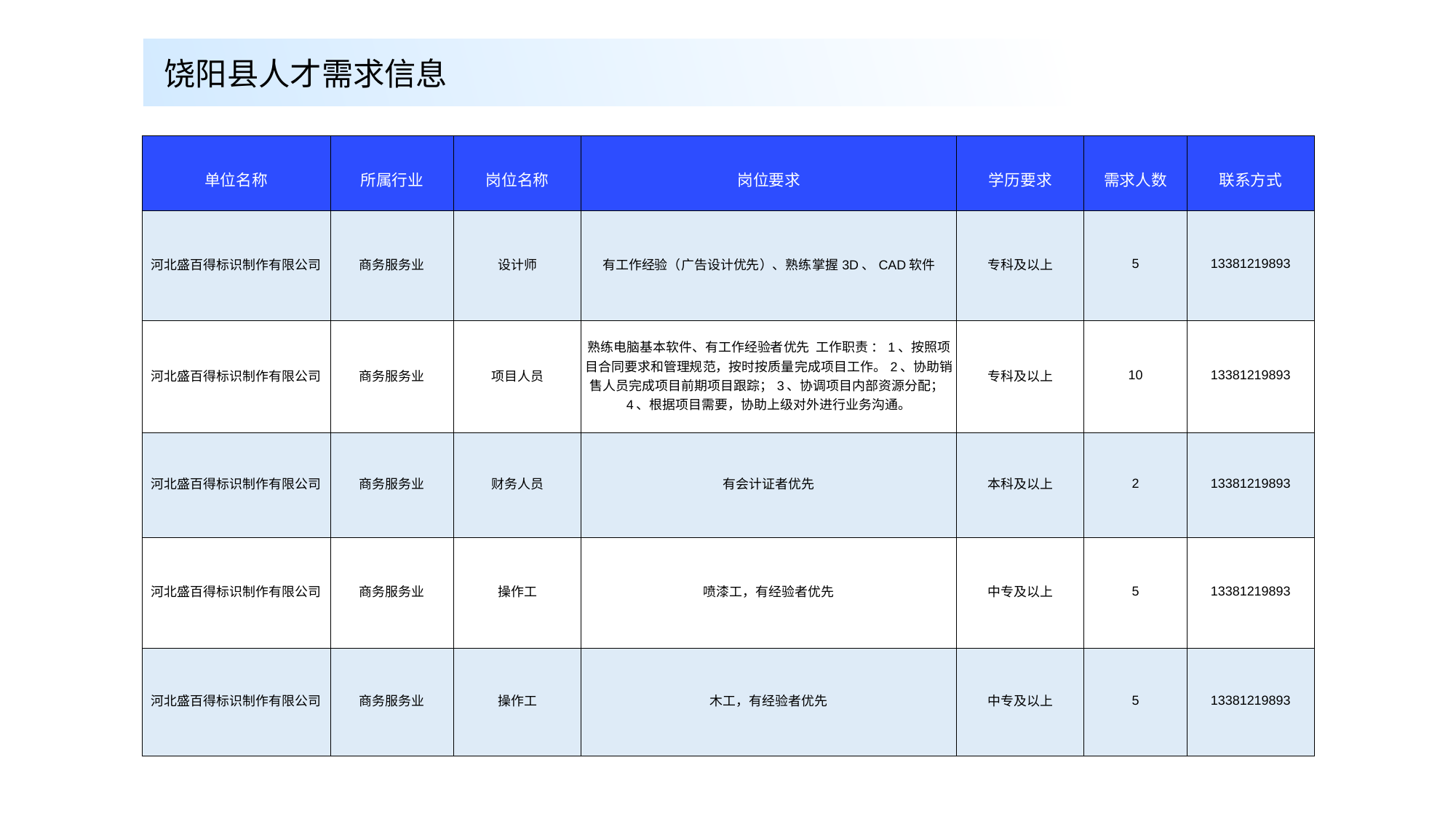

饶阳县人才需求信息
| 单位名称 | 所属行业 | 岗位名称 | 岗位要求 | 学历要求 | 需求人数 | 联系方式 |
| --- | --- | --- | --- | --- | --- | --- |
| 河北盛百得标识制作有限公司 | 商务服务业 | 设计师 | 有工作经验（广告设计优先）、熟练掌握3D、CAD软件 | 专科及以上 | 5 | 13381219893 |
| 河北盛百得标识制作有限公司 | 商务服务业 | 项目人员 | 熟练电脑基本软件、有工作经验者优先 工作职责 ：1、按照项目合同要求和管理规范，按时按质量完成项目工作。2、协助销售人员完成项目前期项目跟踪；3、协调项目内部资源分配；4、根据项目需要，协助上级对外进行业务沟通。 | 专科及以上 | 10 | 13381219893 |
| 河北盛百得标识制作有限公司 | 商务服务业 | 财务人员 | 有会计证者优先 | 本科及以上 | 2 | 13381219893 |
| 河北盛百得标识制作有限公司 | 商务服务业 | 操作工 | 喷漆工，有经验者优先 | 中专及以上 | 5 | 13381219893 |
| 河北盛百得标识制作有限公司 | 商务服务业 | 操作工 | 木工，有经验者优先 | 中专及以上 | 5 | 13381219893 |
40